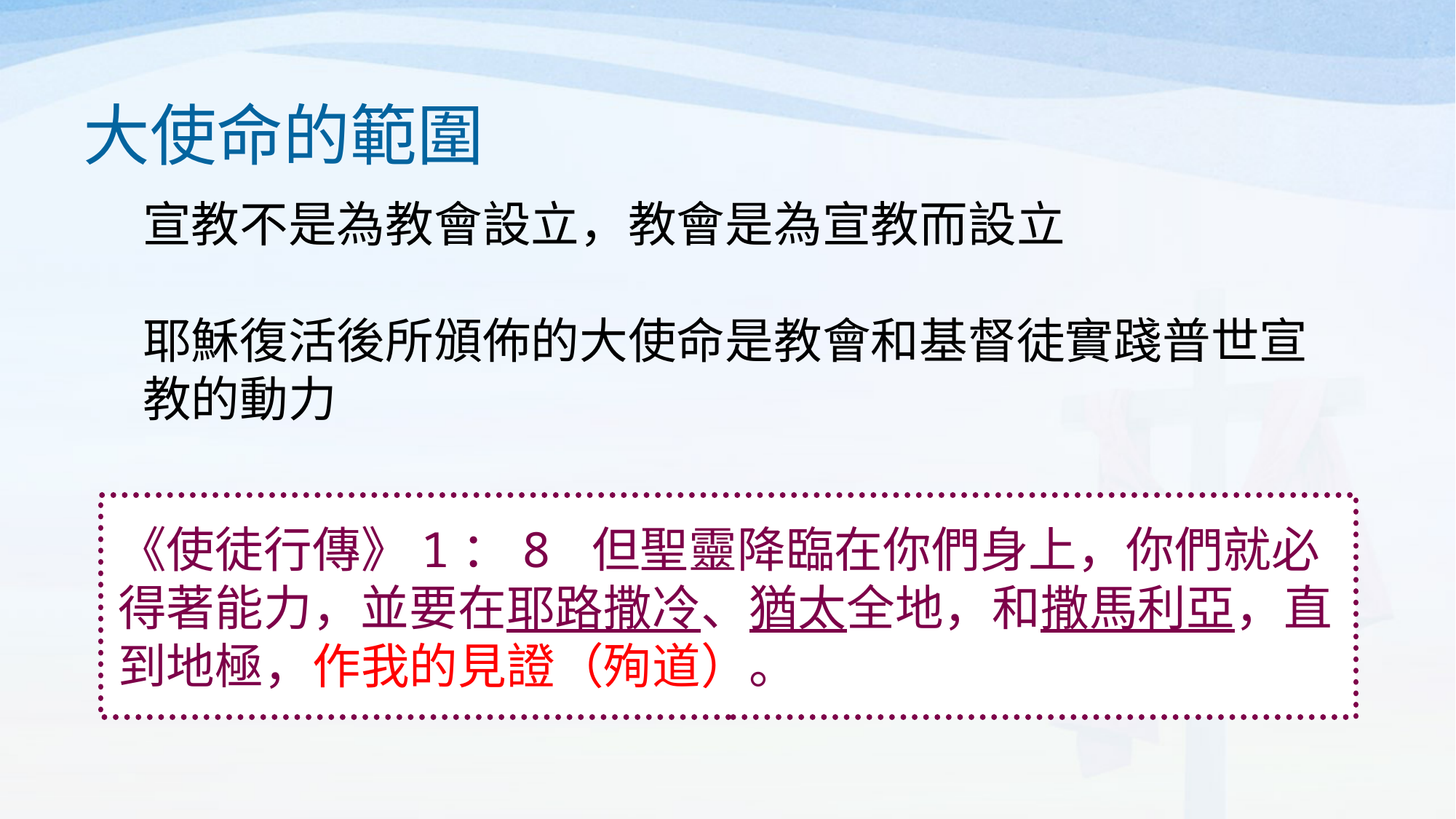

大使命的範圍

宣教不是為教會設立，教會是為宣教而設立

耶穌復活後所頒佈的大使命是教會和基督徒實踐普世宣教的動力

《使徒行傳》1：8 但聖靈降臨在你們身上，你們就必得著能力，並要在耶路撒冷、猶太全地，和撒馬利亞，直到地極，作我的見證（殉道）。